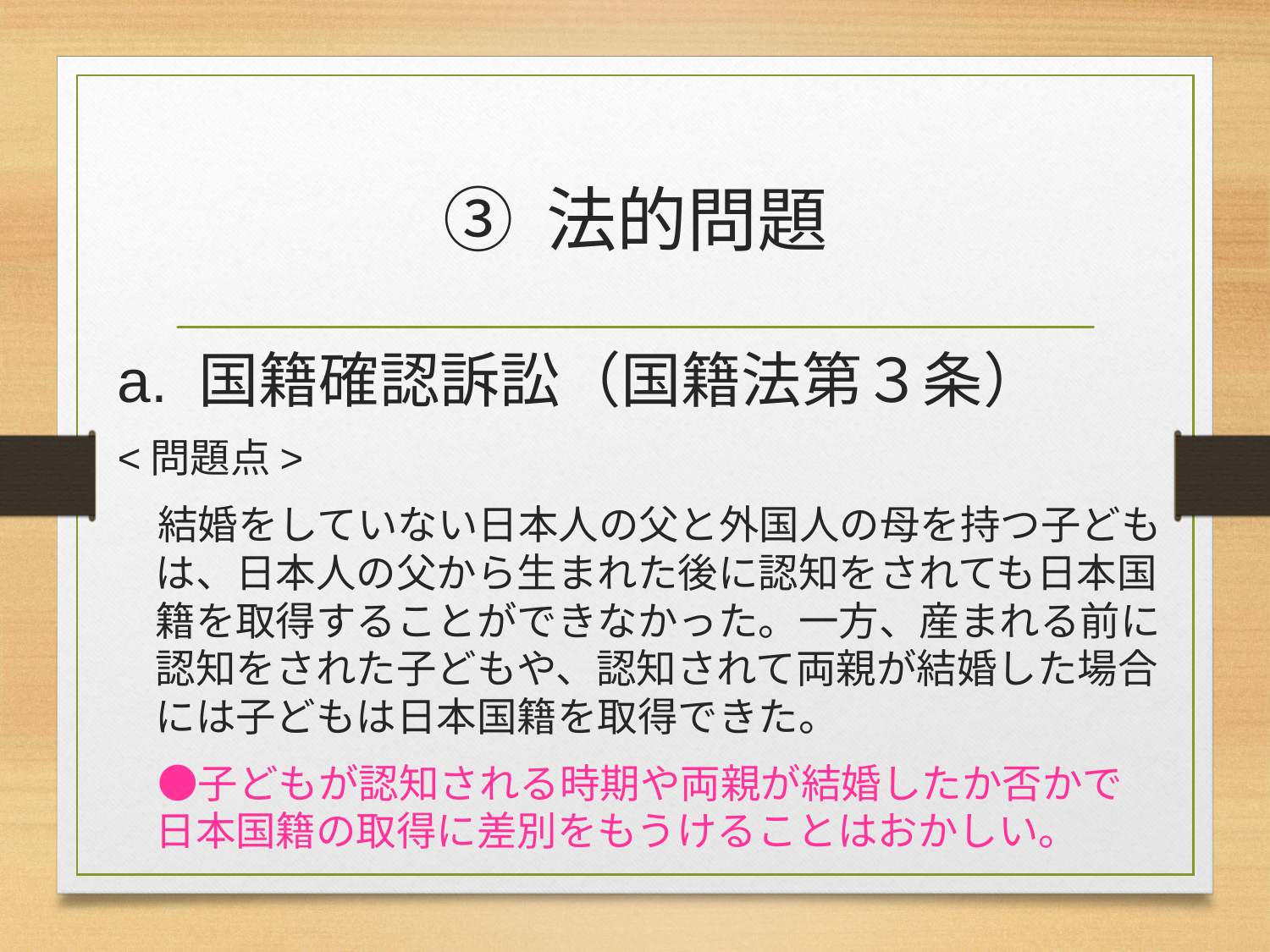

# ③ 法的問題
a. 国籍確認訴訟（国籍法第３条）
<問題点>
　結婚をしていない日本人の父と外国人の母を持つ子どもは、日本人の父から生まれた後に認知をされても日本国籍を取得することができなかった。一方、産まれる前に認知をされた子どもや、認知されて両親が結婚した場合には子どもは日本国籍を取得できた。
　●子どもが認知される時期や両親が結婚したか否かで日本国籍の取得に差別をもうけることはおかしい。